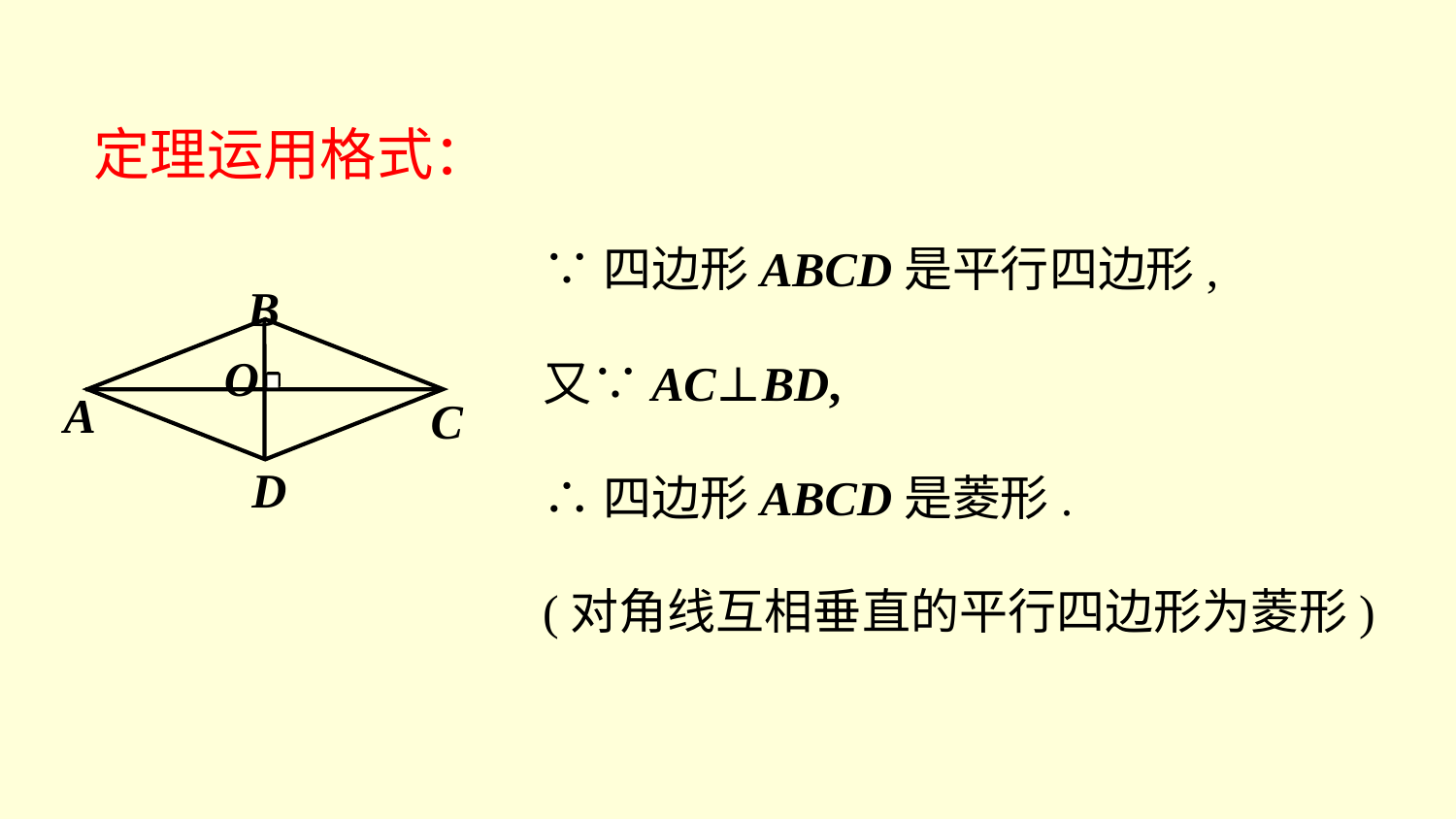

定理运用格式：
∵四边形ABCD是平行四边形,
又∵AC⊥BD,
∴四边形ABCD是菱形.
(对角线互相垂直的平行四边形为菱形)
B

O
A
C

D